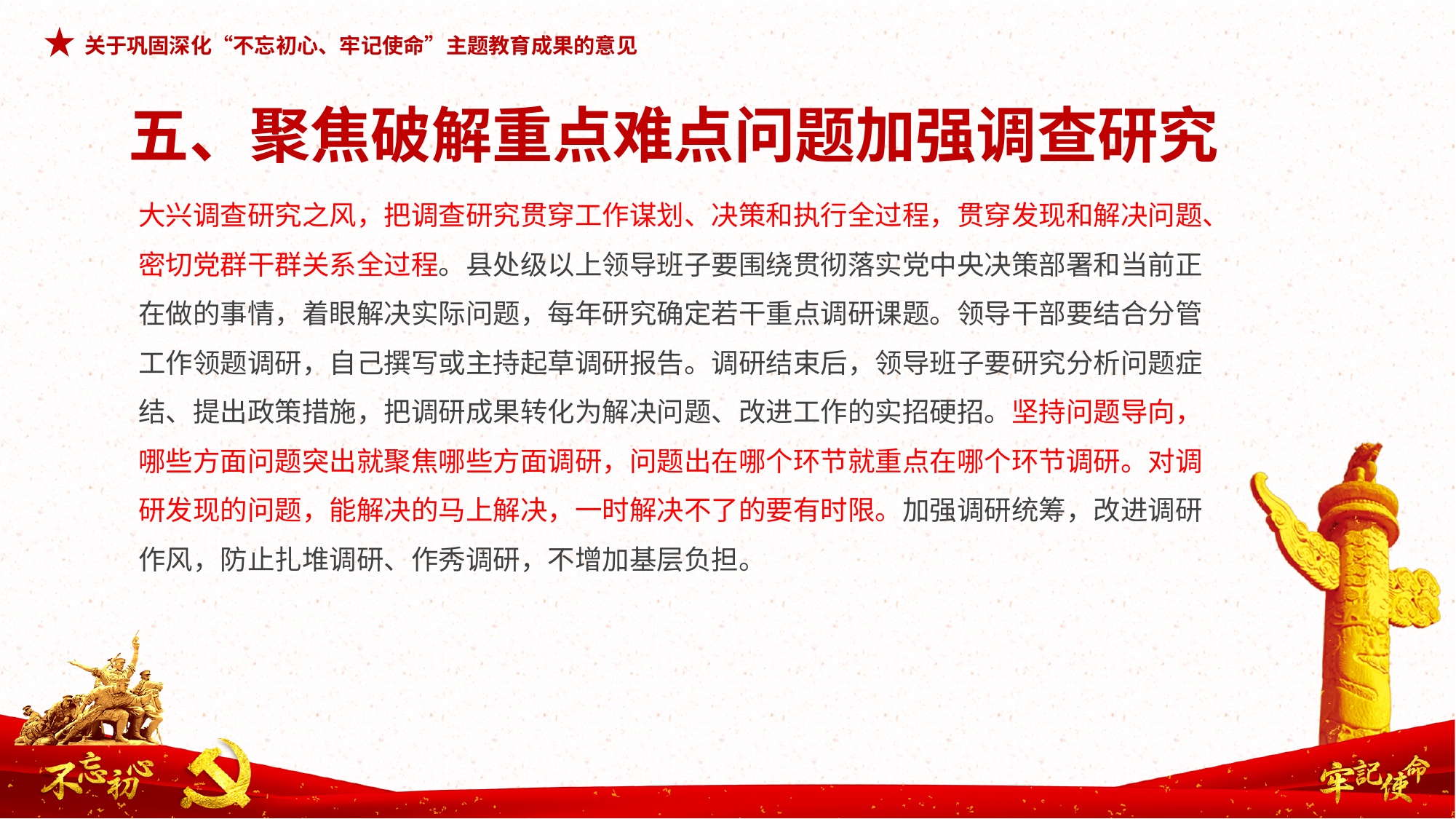

五、聚焦破解重点难点问题加强调查研究
大兴调查研究之风，把调查研究贯穿工作谋划、决策和执行全过程，贯穿发现和解决问题、密切党群干群关系全过程。县处级以上领导班子要围绕贯彻落实党中央决策部署和当前正在做的事情，着眼解决实际问题，每年研究确定若干重点调研课题。领导干部要结合分管工作领题调研，自己撰写或主持起草调研报告。调研结束后，领导班子要研究分析问题症结、提出政策措施，把调研成果转化为解决问题、改进工作的实招硬招。坚持问题导向，哪些方面问题突出就聚焦哪些方面调研，问题出在哪个环节就重点在哪个环节调研。对调研发现的问题，能解决的马上解决，一时解决不了的要有时限。加强调研统筹，改进调研作风，防止扎堆调研、作秀调研，不增加基层负担。